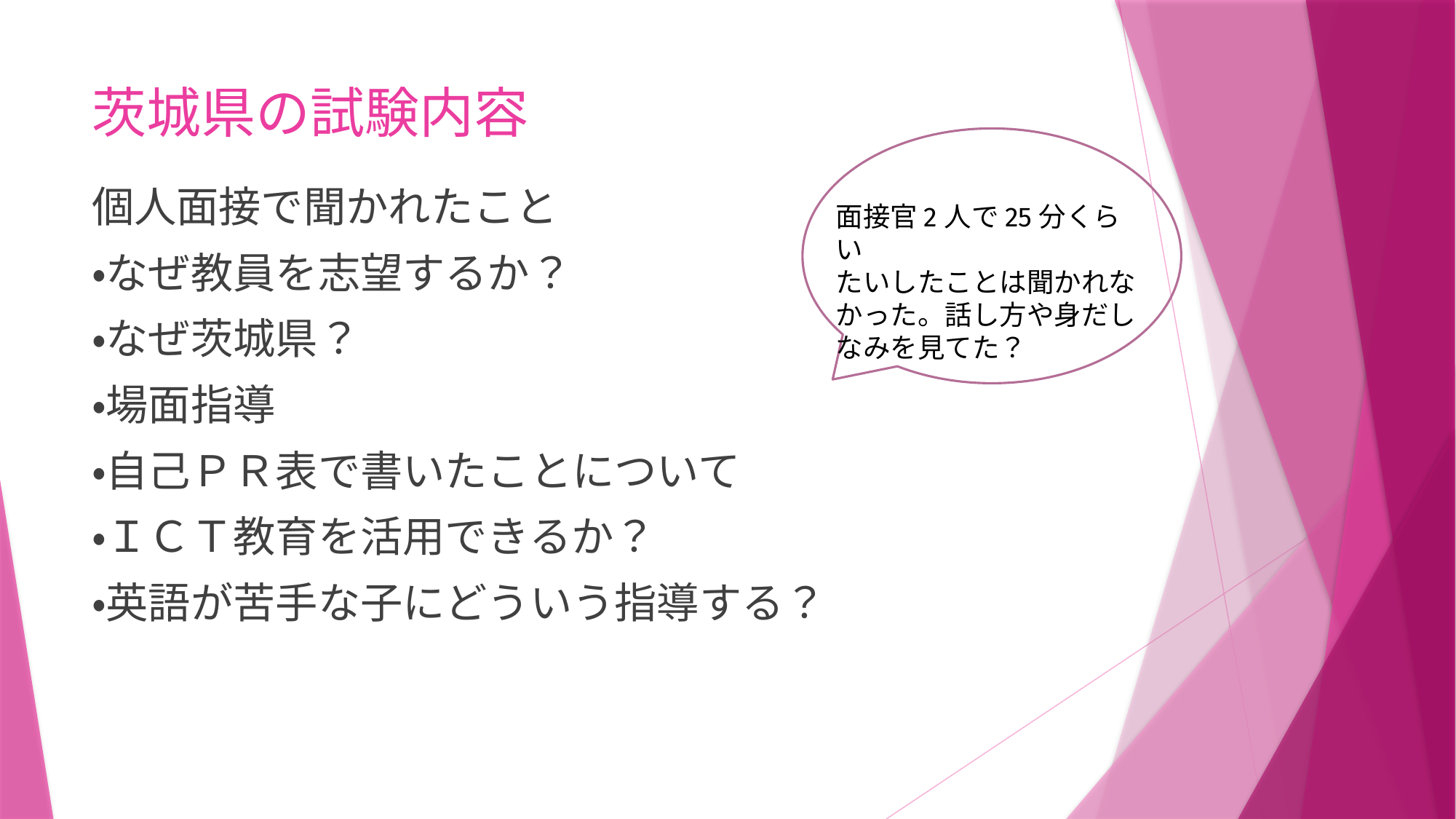

# 茨城県の試験内容

個人面接で聞かれたこと
・なぜ教員を志望するか？
・なぜ茨城県？
・場面指導
・自己ＰＲ表で書いたことについて
・ＩＣＴ教育を活用できるか？
・英語が苦手な子にどういう指導する？
面接官2人で25分くらい
たいしたことは聞かれなかった。話し方や身だしなみを見てた？